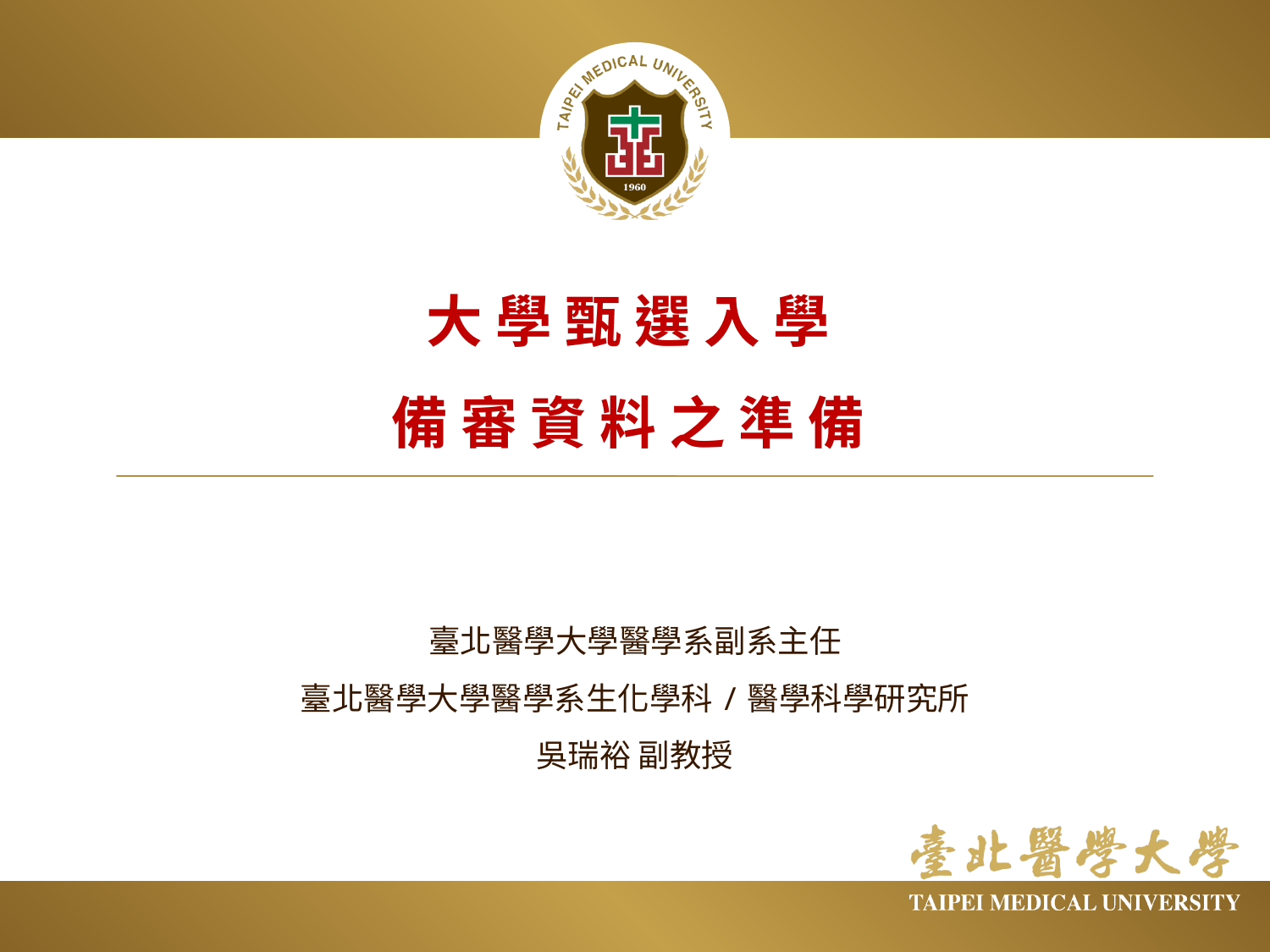

大 學 甄 選 入 學
備 審 資 料 之 準 備

臺北醫學大學醫學系副系主任
臺北醫學大學醫學系生化學科/醫學科學研究所
吳瑞裕 副教授